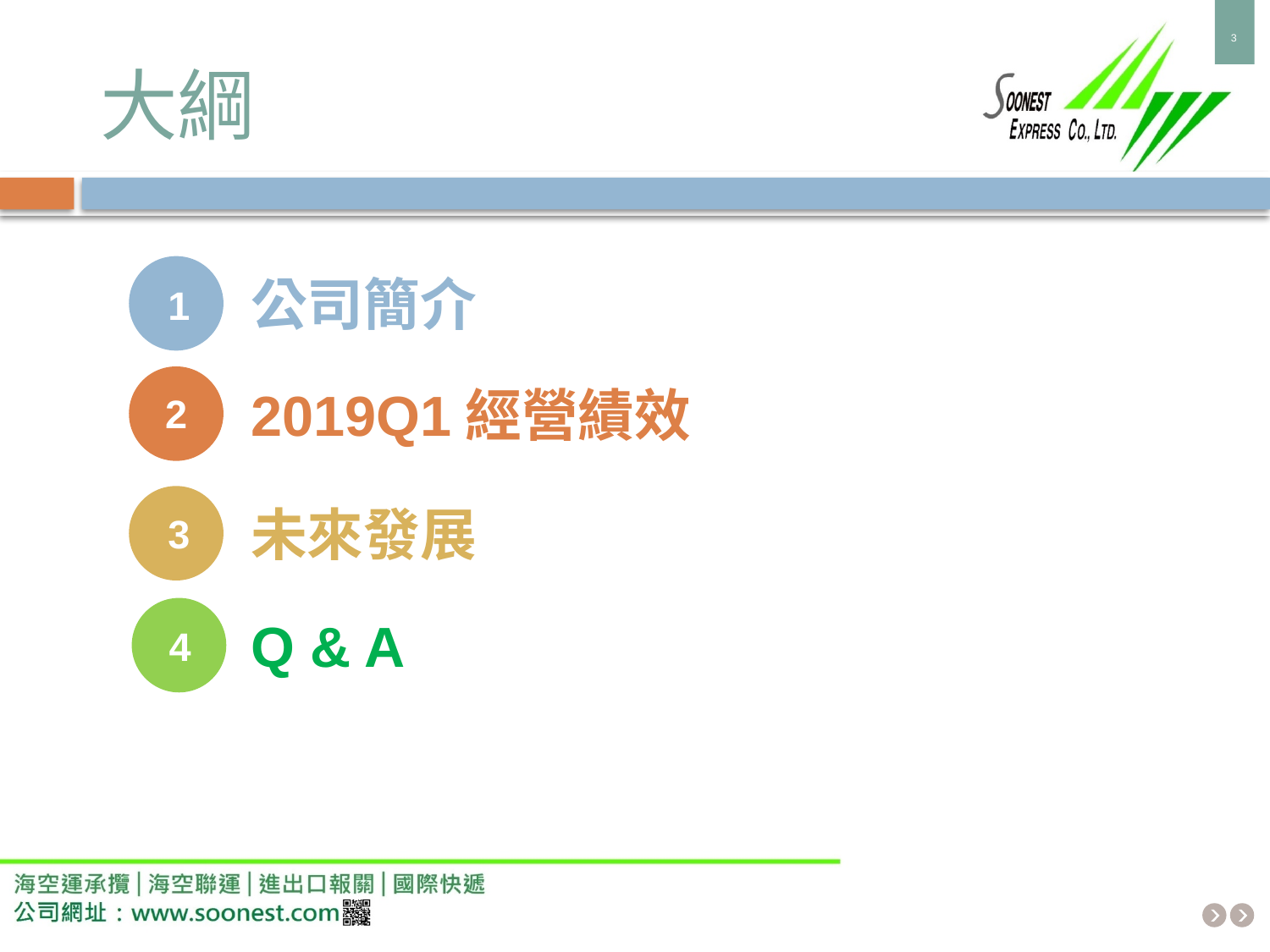

# 大綱

公司簡介
1

2019Q1經營績效
2

未來發展
3

Q & A
4